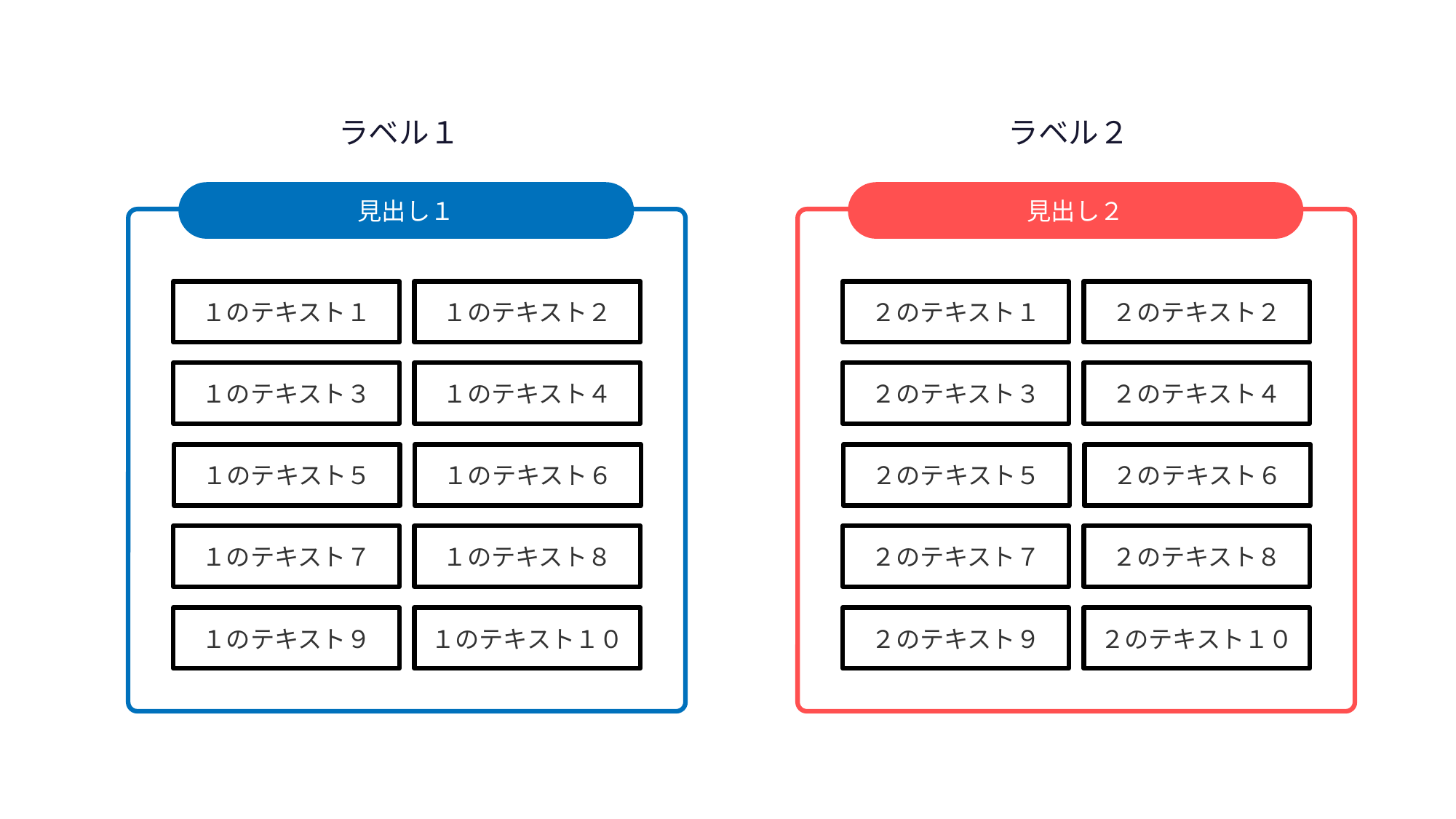

ラベル１
ラベル２
見出し１
見出し２

１のテキスト１
１のテキスト２
２のテキスト１
２のテキスト２
１のテキスト３
１のテキスト４
２のテキスト３
２のテキスト４
１のテキスト５
１のテキスト６
２のテキスト５
２のテキスト６
１のテキスト７
１のテキスト８
２のテキスト７
２のテキスト８
１のテキスト９
１のテキスト１０
２のテキスト９
２のテキスト１０